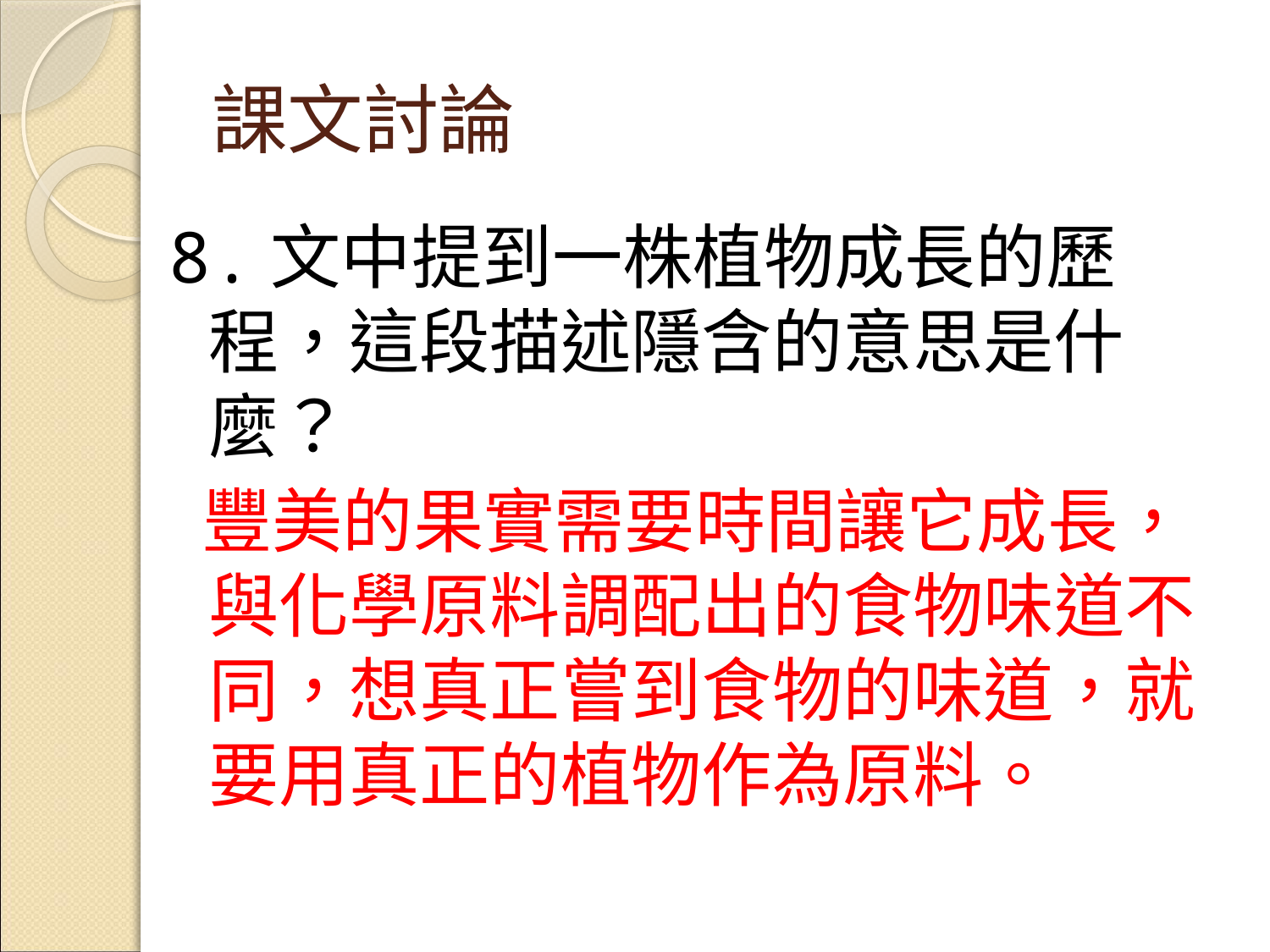

課文討論
8.文中提到一株植物成長的歷程，這段描述隱含的意思是什麼？
 豐美的果實需要時間讓它成長，與化學原料調配出的食物味道不同，想真正嘗到食物的味道，就要用真正的植物作為原料。